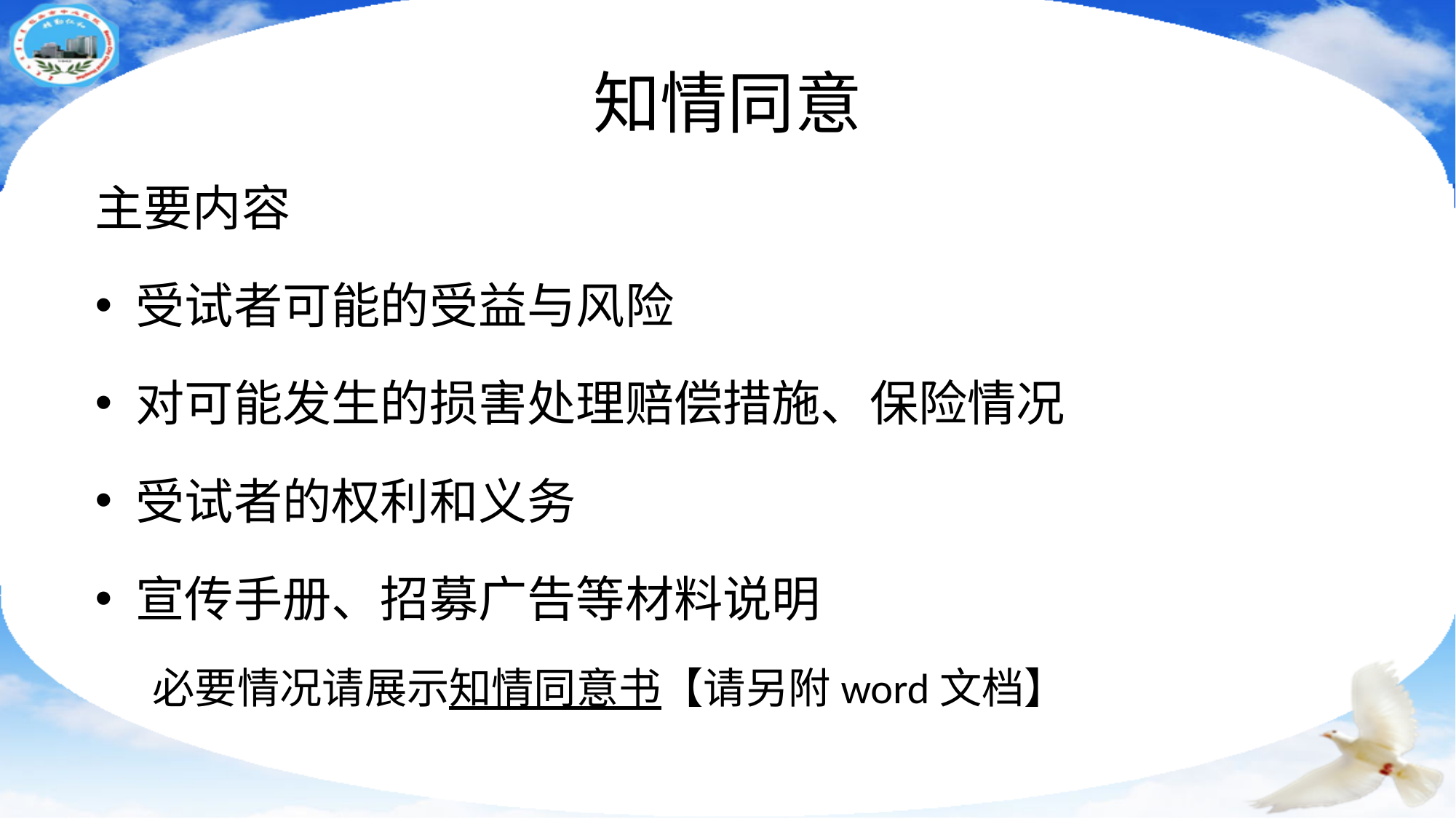

# 知情同意
主要内容
受试者可能的受益与风险
对可能发生的损害处理赔偿措施、保险情况
受试者的权利和义务
宣传手册、招募广告等材料说明
     必要情况请展示知情同意书【请另附word文档】